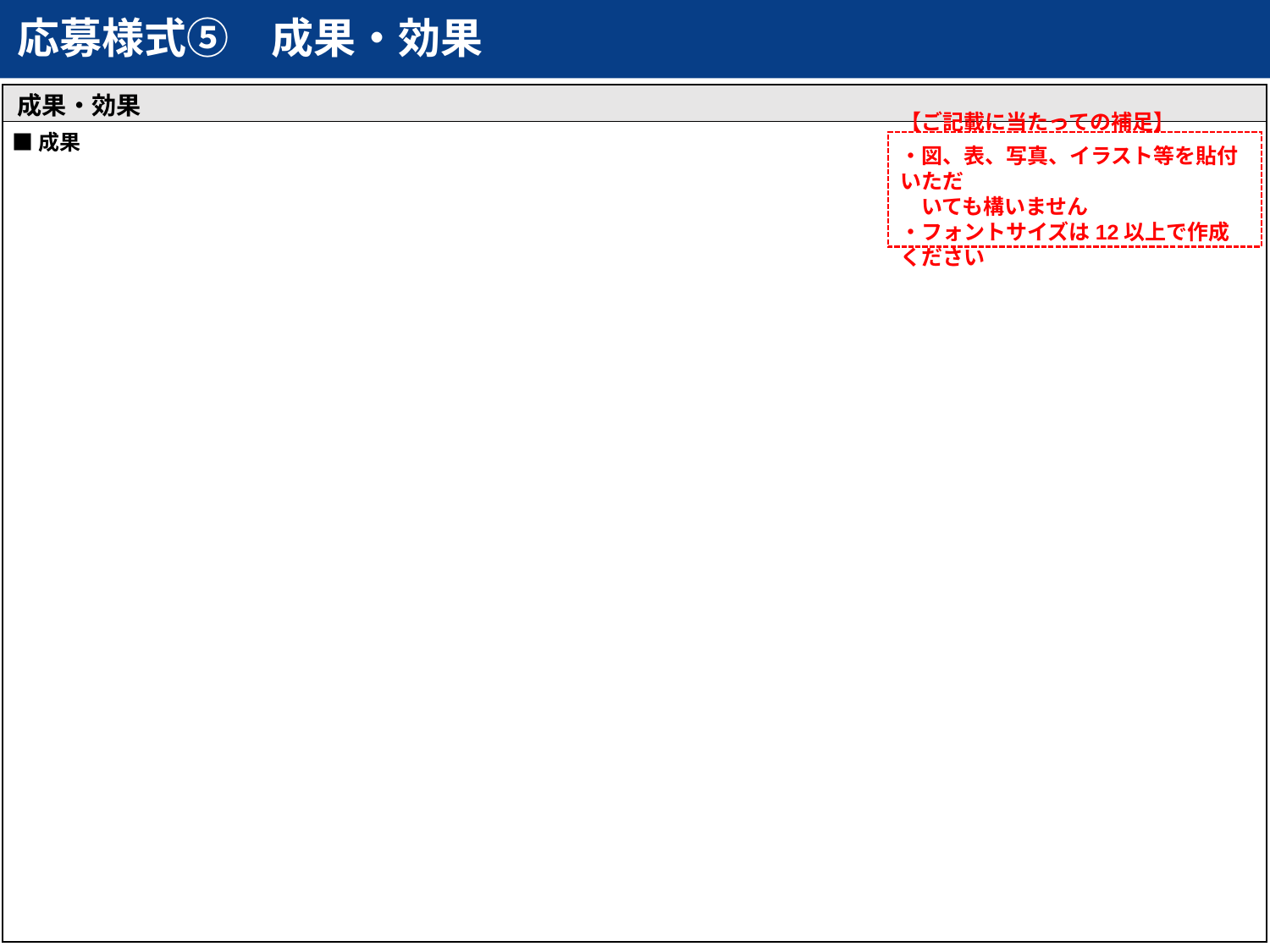

# 応募様式➄　成果・効果
成果・効果
■成果

【ご記載に当たっての補足】

・図、表、写真、イラスト等を貼付いただ
　いても構いません
・フォントサイズは12以上で作成ください